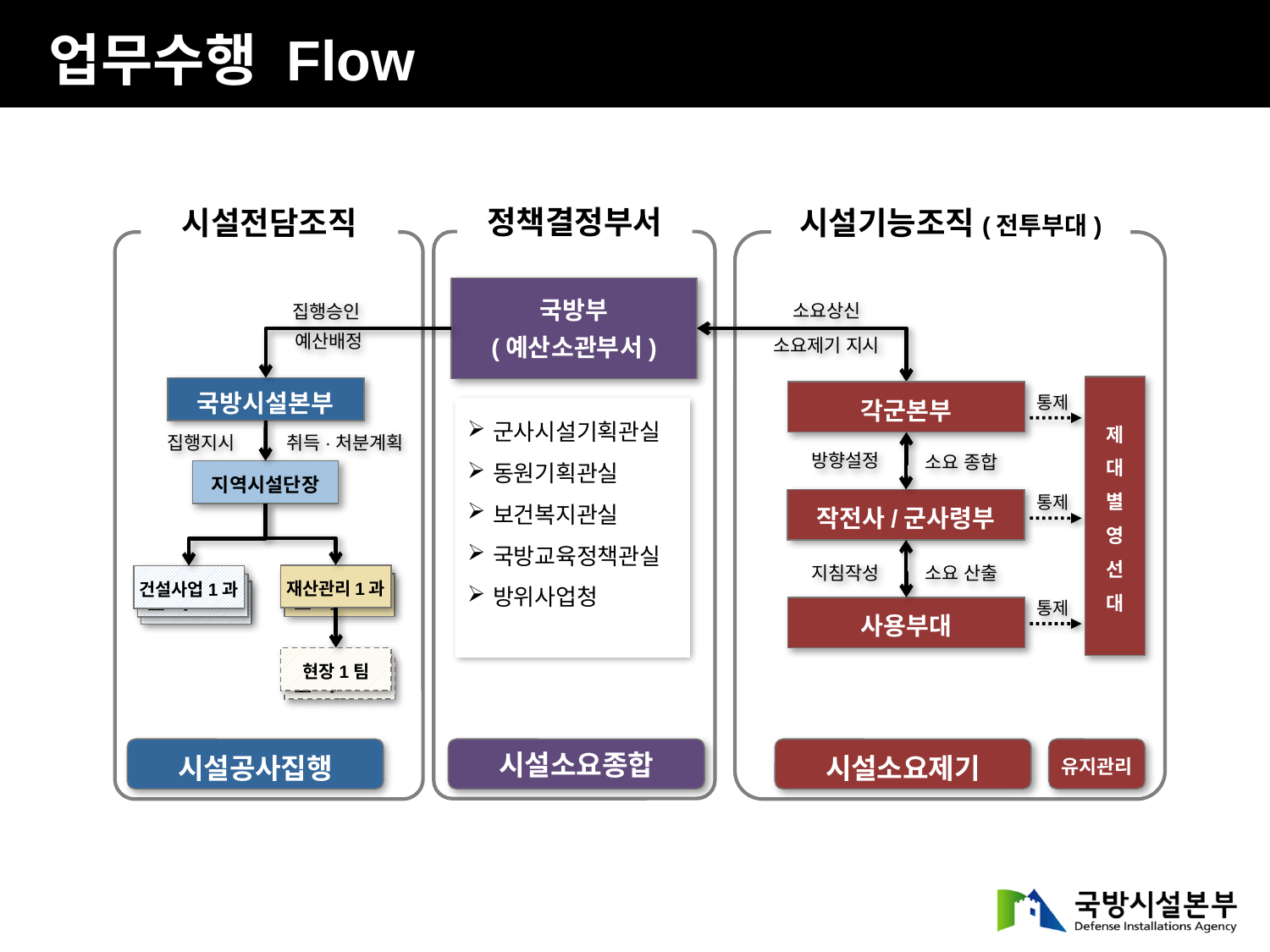

업무수행 Flow
정책결정부서

시설전담조직

시설기능조직(전투부대)

국방부
(예산소관부서)
소요상신
집행승인
예산배정
소요제기 지시
제
대
별
영
선
대
국방시설본부
각군본부
통제
군사시설기획관실
동원기획관실
보건복지관실
국방교육정책관실
방위사업청

집행지시
취득·처분계획
방향설정
소요 종합
지역시설단장
작전사/군사령부
통제

소요 산출
지침작성
재산관리1과
건설사업1과
본 부
본 부
본 부
통제
사용부대

현장1팀
본 부
시설공사집행
시설소요종합
시설소요제기
유지관리